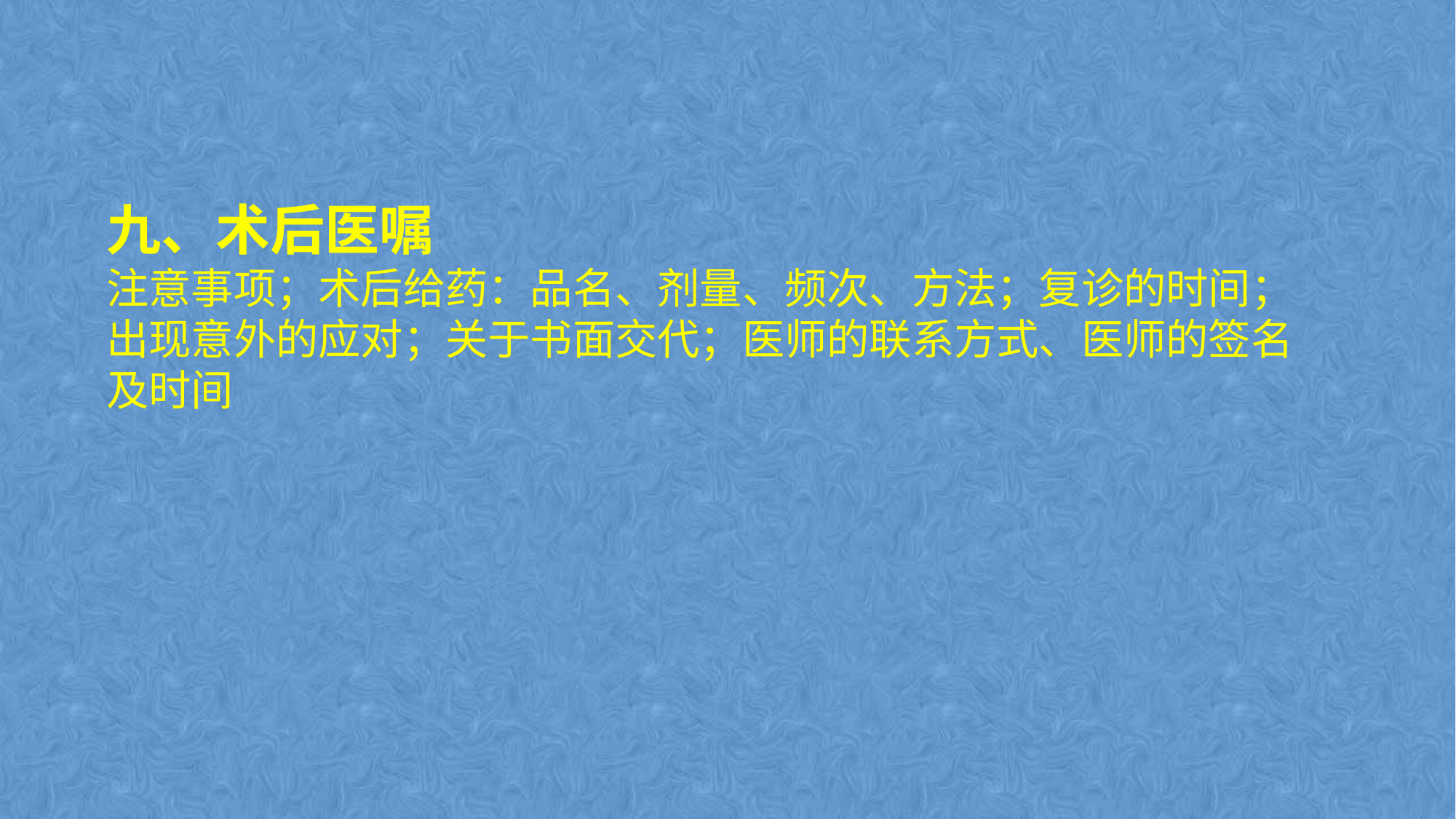

九、术后医嘱
注意事项；术后给药：品名、剂量、频次、方法；复诊的时间；出现意外的应对；关于书面交代；医师的联系方式、医师的签名及时间